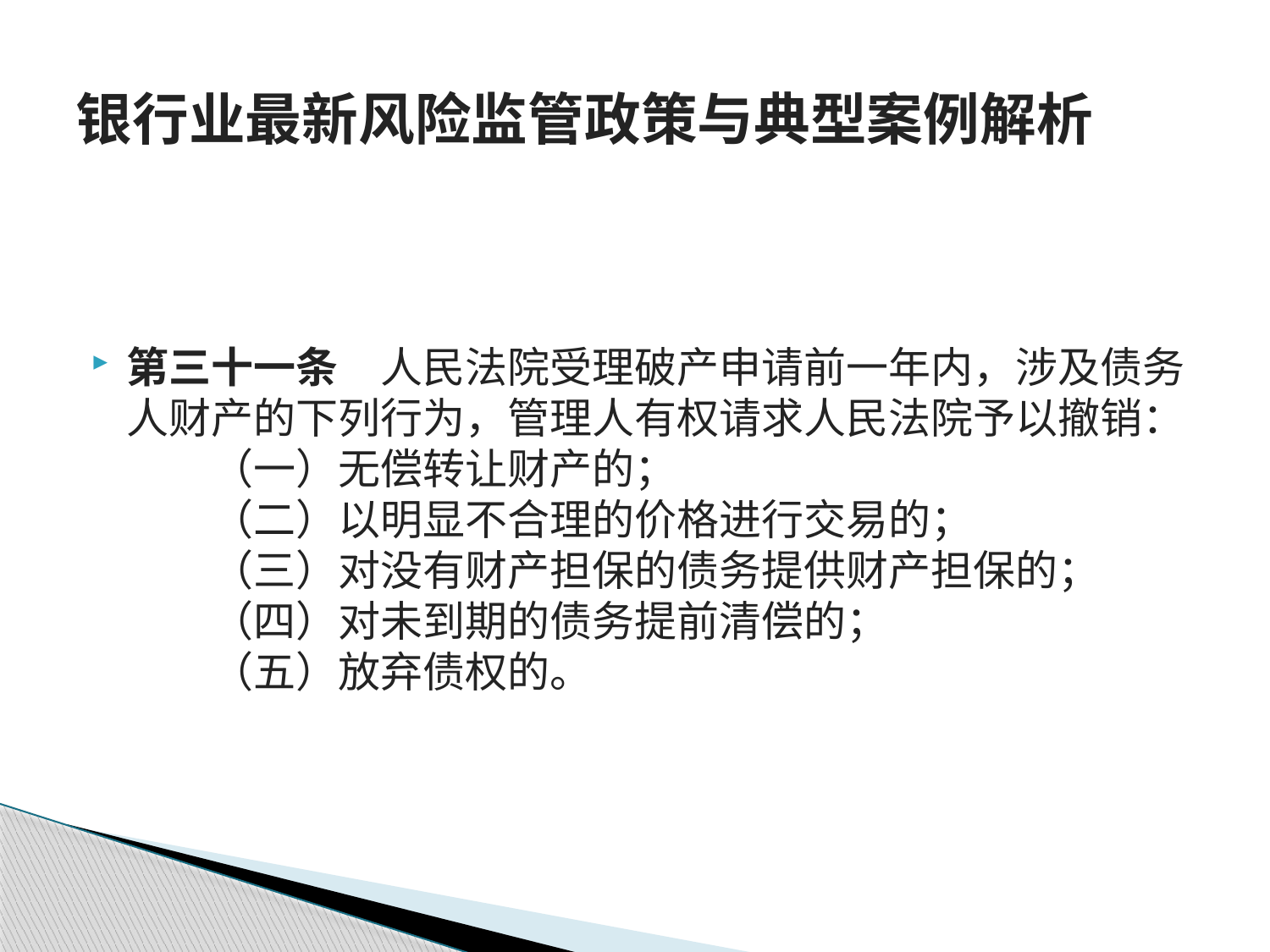

# 银行业最新风险监管政策与典型案例解析

第三十一条　人民法院受理破产申请前一年内，涉及债务人财产的下列行为，管理人有权请求人民法院予以撤销：
　　（一）无偿转让财产的；
　　（二）以明显不合理的价格进行交易的；
　　（三）对没有财产担保的债务提供财产担保的；
　　（四）对未到期的债务提前清偿的；
　　（五）放弃债权的。